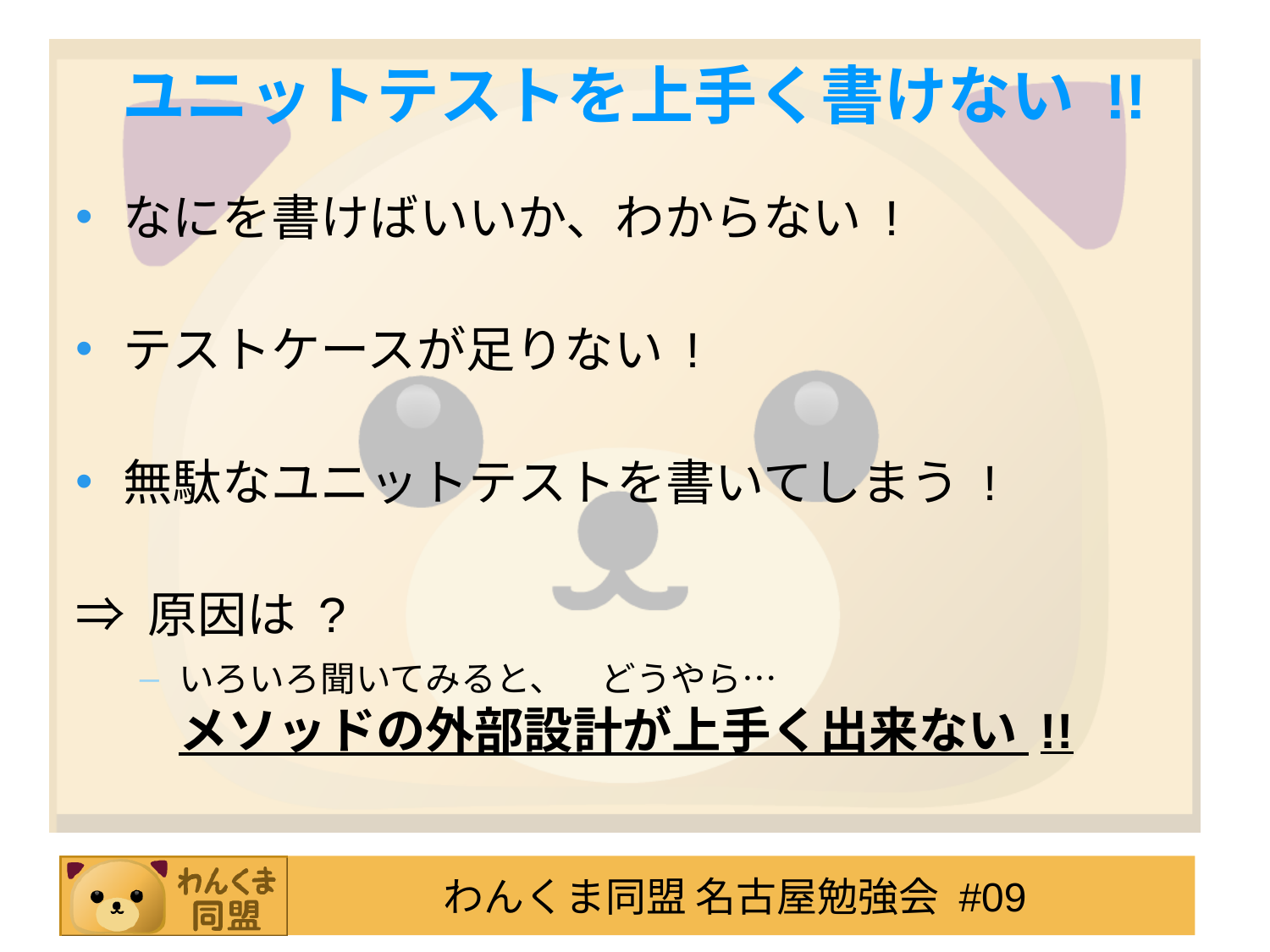

ユニットテストを上手く書けない !!
なにを書けばいいか、わからない !
テストケースが足りない !
無駄なユニットテストを書いてしまう !
⇒ 原因は ?
いろいろ聞いてみると、　どうやら…
メソッドの外部設計が上手く出来ない !!